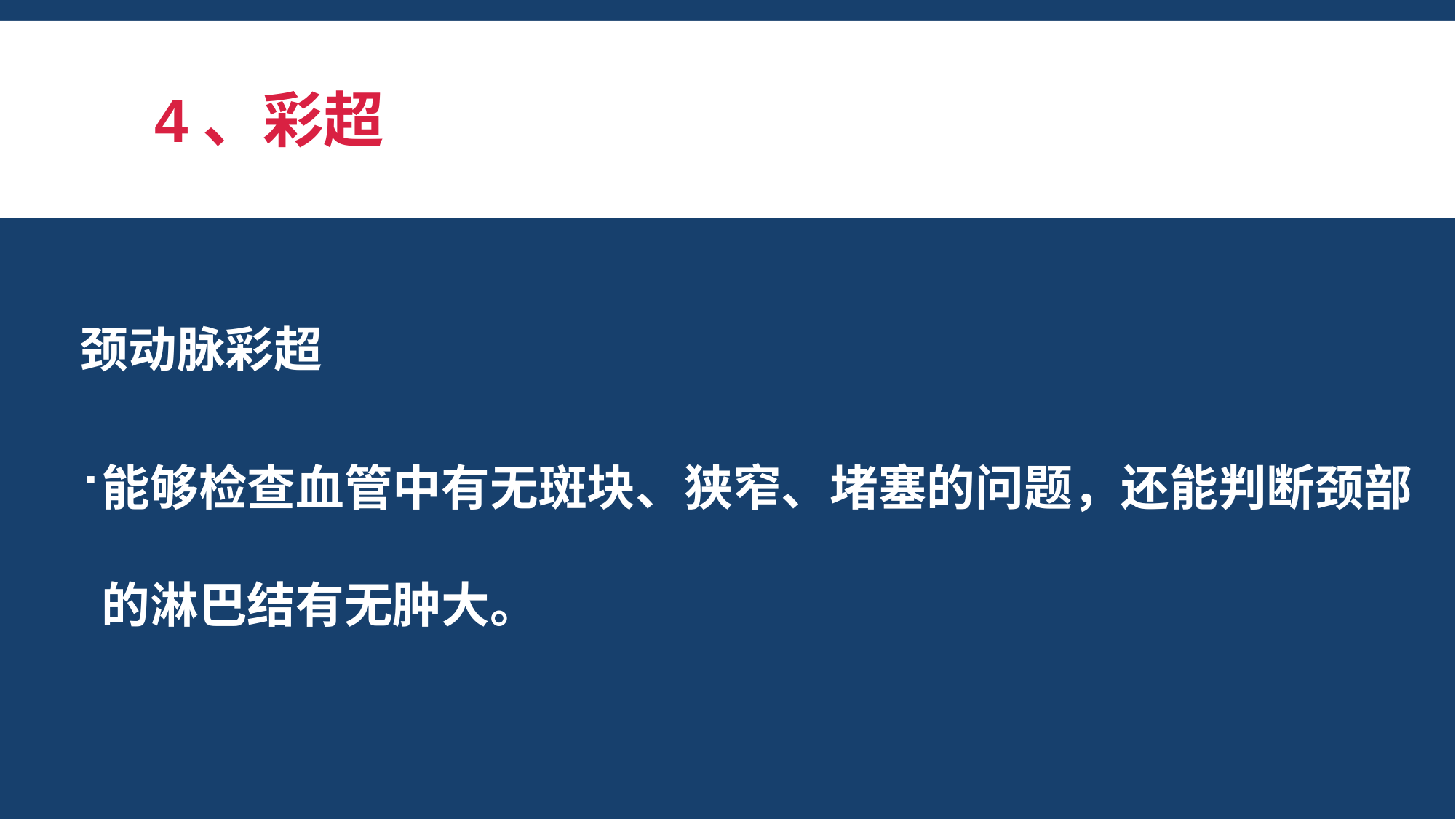

# 4、彩超

颈动脉彩超
能够检查血管中有无斑块、狭窄、堵塞的问题，还能判断颈部的淋巴结有无肿大。